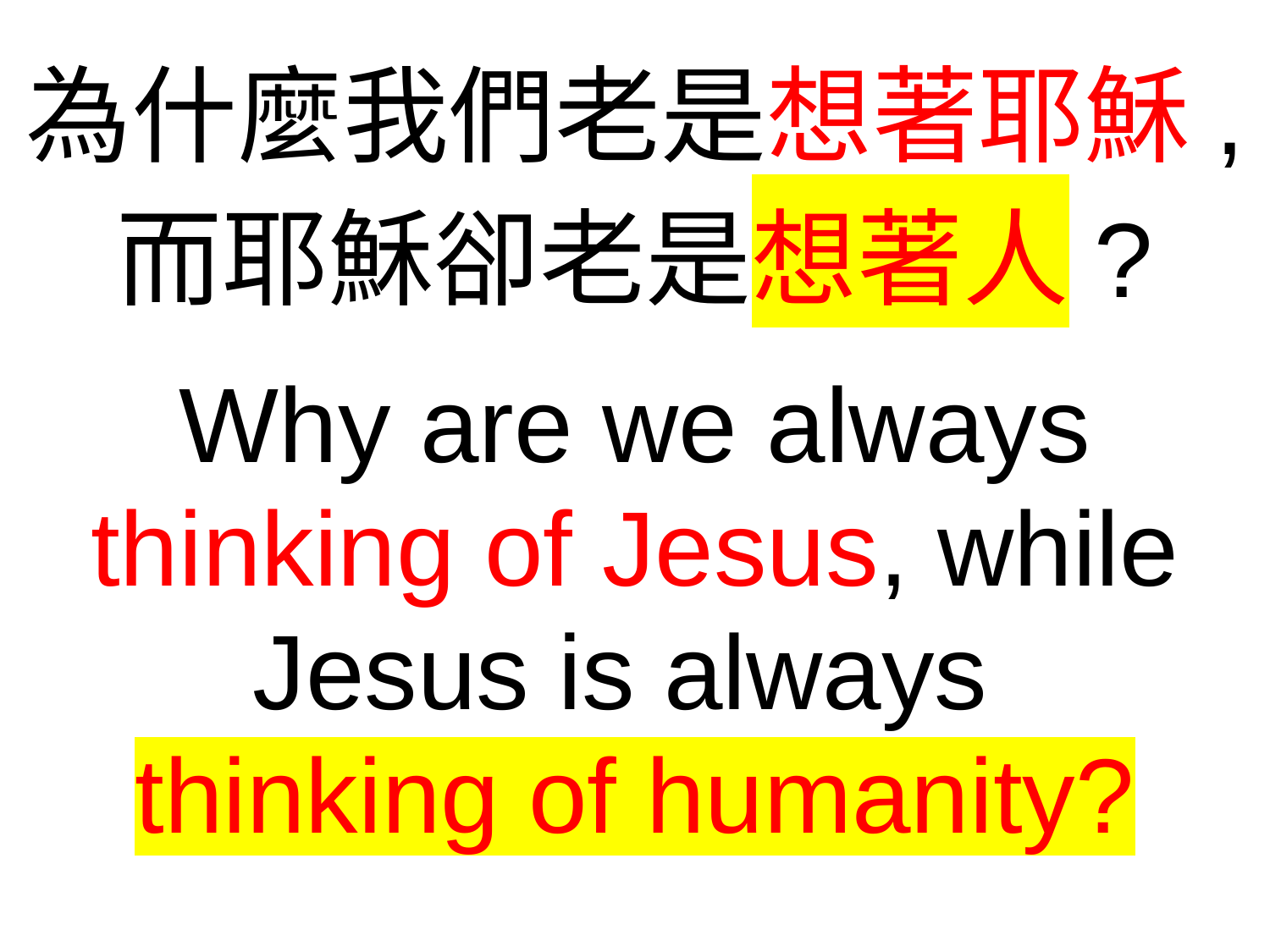

為什麼我們老是想著耶穌,
而耶穌卻老是想著人?
Why are we always thinking of Jesus, while Jesus is always
thinking of humanity?